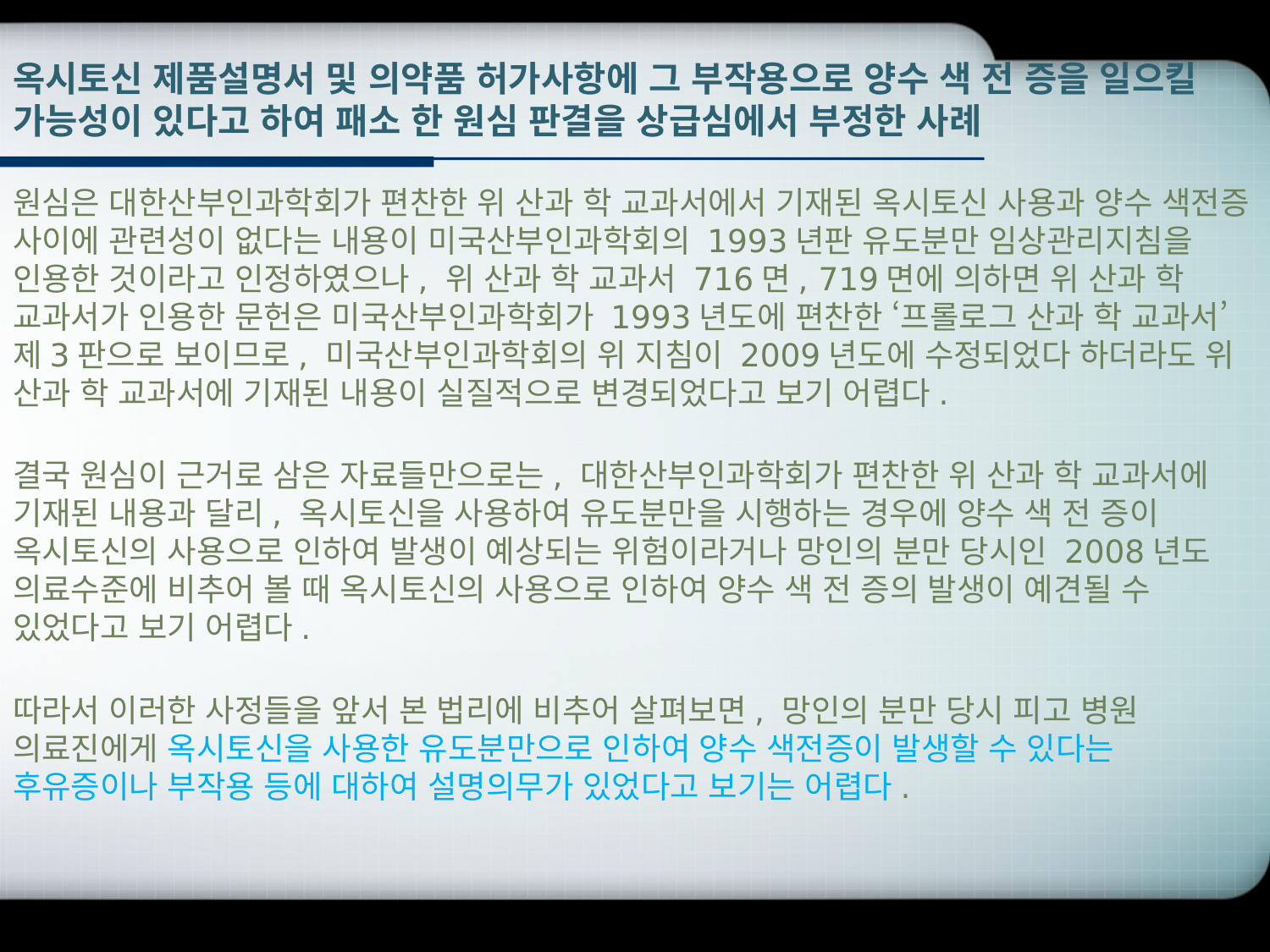

# 옥시토신 제품설명서 및 의약품 허가사항에 그 부작용으로 양수 색 전 증을 일으킬 가능성이 있다고 하여 패소 한 원심 판결을 상급심에서 부정한 사례
원심은 대한산부인과학회가 편찬한 위 산과 학 교과서에서 기재된 옥시토신 사용과 양수 색전증 사이에 관련성이 없다는 내용이 미국산부인과학회의 1993년판 유도분만 임상관리지침을 인용한 것이라고 인정하였으나, 위 산과 학 교과서 716면, 719면에 의하면 위 산과 학 교과서가 인용한 문헌은 미국산부인과학회가 1993년도에 편찬한 ‘프롤로그 산과 학 교과서’ 제3판으로 보이므로, 미국산부인과학회의 위 지침이 2009년도에 수정되었다 하더라도 위 산과 학 교과서에 기재된 내용이 실질적으로 변경되었다고 보기 어렵다.
결국 원심이 근거로 삼은 자료들만으로는, 대한산부인과학회가 편찬한 위 산과 학 교과서에 기재된 내용과 달리, 옥시토신을 사용하여 유도분만을 시행하는 경우에 양수 색 전 증이 옥시토신의 사용으로 인하여 발생이 예상되는 위험이라거나 망인의 분만 당시인 2008년도 의료수준에 비추어 볼 때 옥시토신의 사용으로 인하여 양수 색 전 증의 발생이 예견될 수 있었다고 보기 어렵다.
따라서 이러한 사정들을 앞서 본 법리에 비추어 살펴보면, 망인의 분만 당시 피고 병원 의료진에게 옥시토신을 사용한 유도분만으로 인하여 양수 색전증이 발생할 수 있다는 후유증이나 부작용 등에 대하여 설명의무가 있었다고 보기는 어렵다.